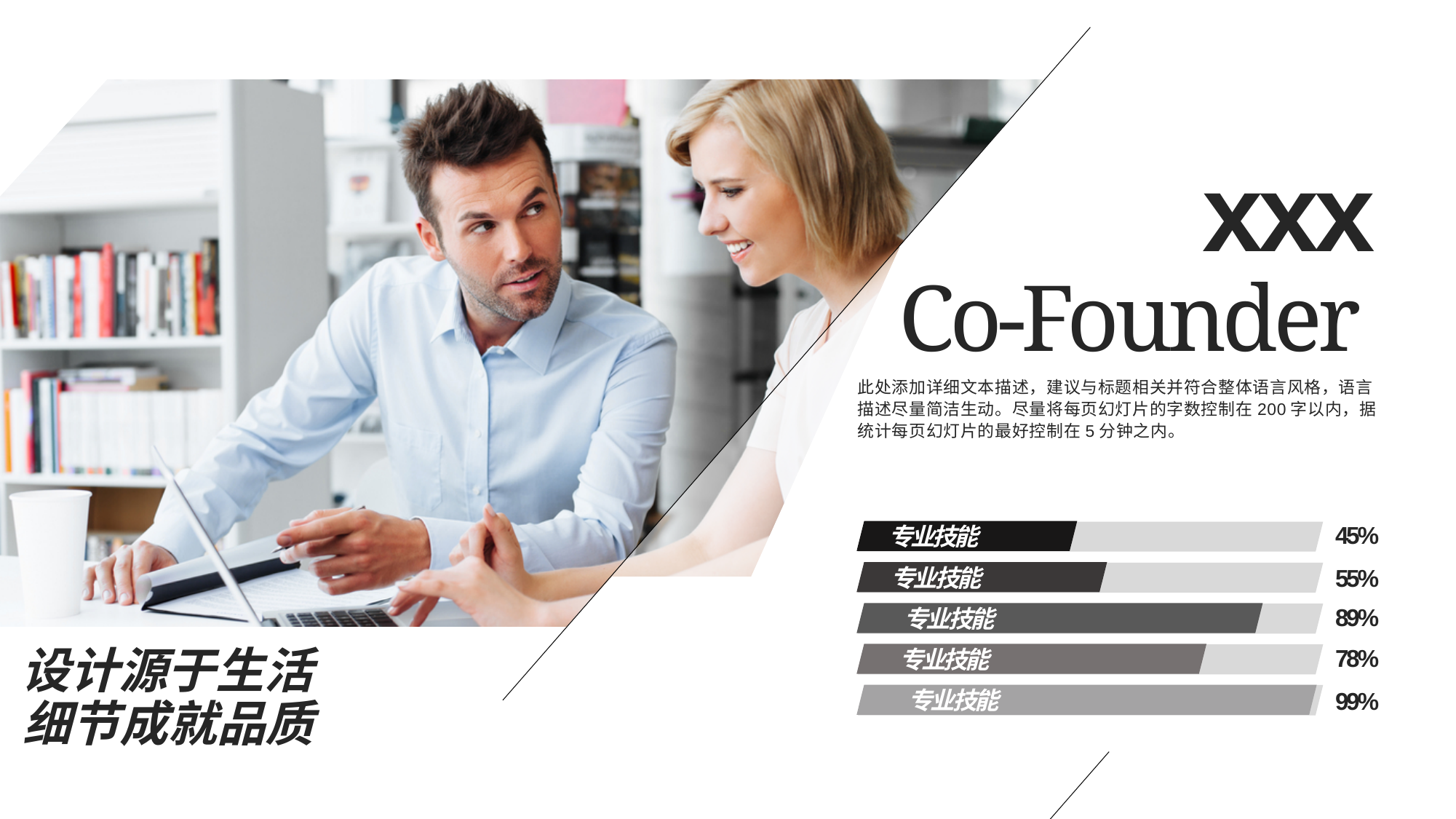

xxx

Co-Founder
此处添加详细文本描述，建议与标题相关并符合整体语言风格，语言描述尽量简洁生动。尽量将每页幻灯片的字数控制在200字以内，据统计每页幻灯片的最好控制在5分钟之内。
45%
专业技能

55%
专业技能

89%
专业技能

设计源于生活
78%
专业技能

99%
专业技能

细节成就品质